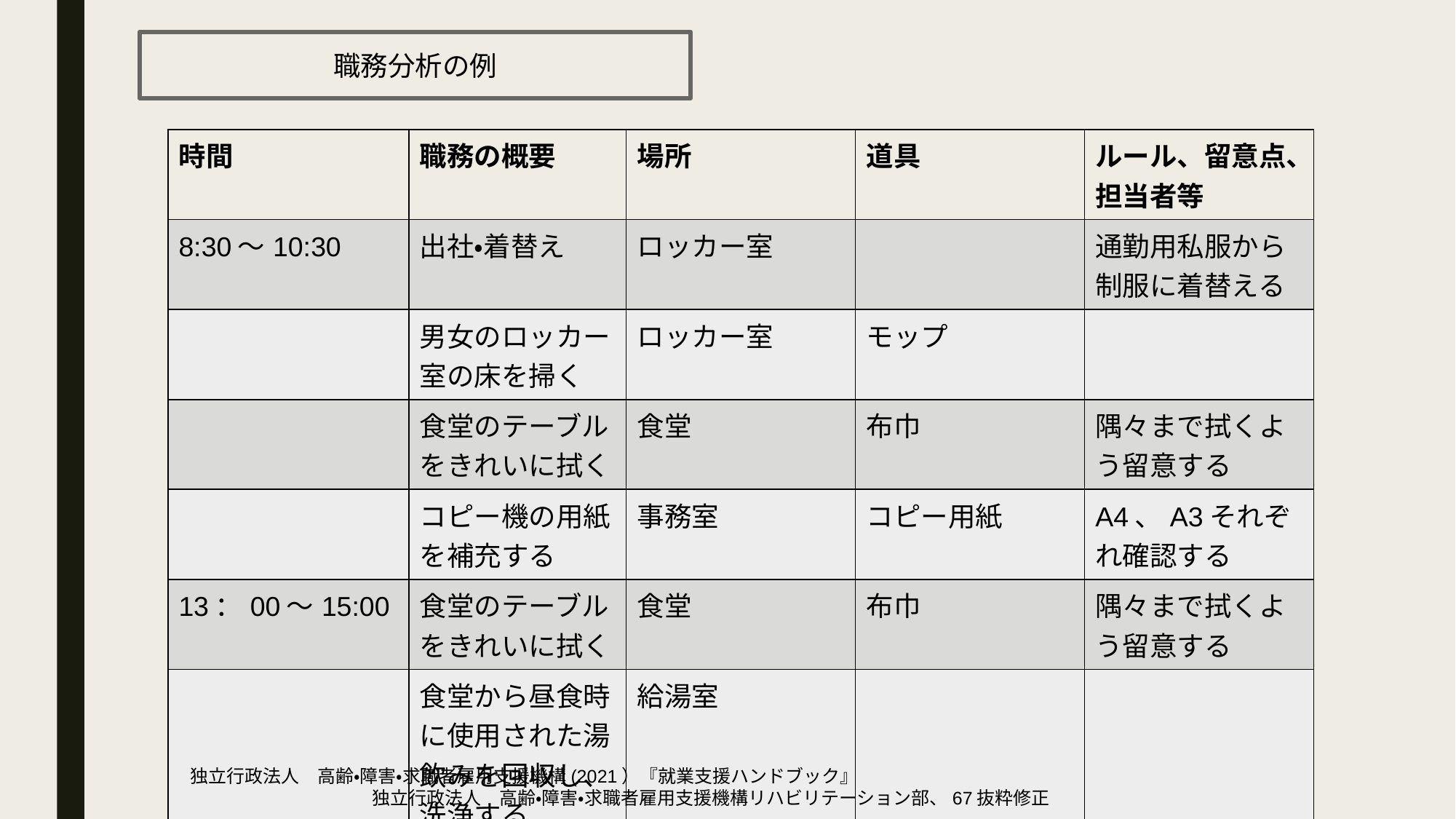

職務分析の例
| 時間 | 職務の概要 | 場所 | 道具 | ルール、留意点、担当者等 |
| --- | --- | --- | --- | --- |
| 8:30～10:30 | 出社・着替え | ロッカー室 |  | 通勤用私服から制服に着替える |
|  | 男女のロッカー室の床を掃く | ロッカー室 | モップ |  |
|  | 食堂のテーブルをきれいに拭く | 食堂 | 布巾 | 隅々まで拭くよう留意する |
|  | コピー機の用紙を補充する | 事務室 | コピー用紙 | A4、A3それぞれ確認する |
| 13：00～15:00 | 食堂のテーブルをきれいに拭く | 食堂 | 布巾 | 隅々まで拭くよう留意する |
|  | 食堂から昼食時に使用された湯飲みを回収し、洗浄する | 給湯室 |  |  |
独立行政法人　高齢・障害・求職者雇用支援機構(2021）『就業支援ハンドブック』
　　　　　　　　　　独立行政法人　高齢・障害・求職者雇用支援機構リハビリテーション部、67抜粋修正